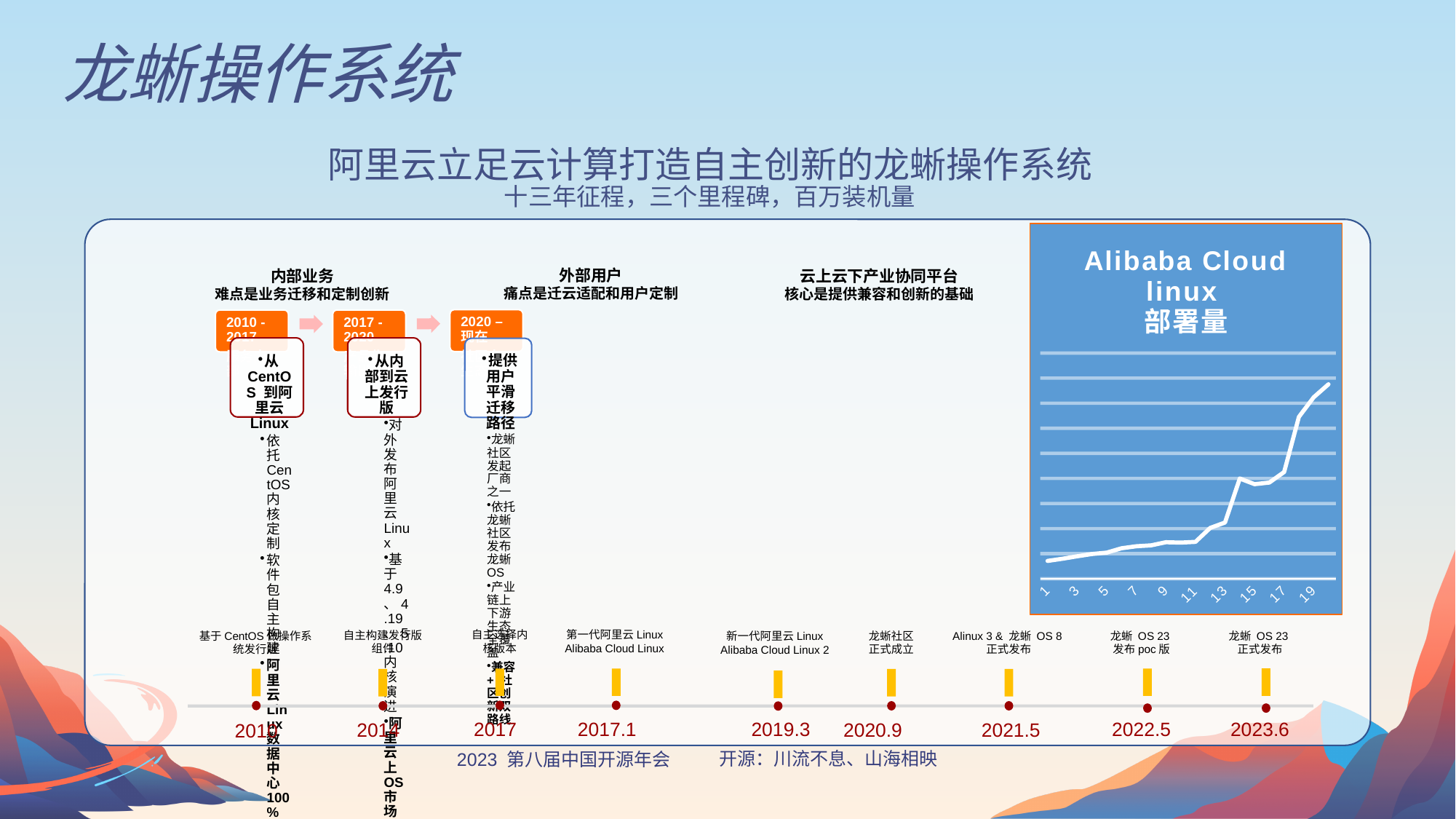

龙蜥操作系统
阿里云立足云计算打造自主创新的龙蜥操作系统
十三年征程，三个里程碑，百万装机量

### Chart: Alibaba Cloud linux
部署量

| Category | vcpu |
|---|---|
外部用户
痛点是迁云适配和用户定制
内部业务
难点是业务迁移和定制创新
云上云下产业协同平台
核心是提供兼容和创新的基础
2010 - 2017
服务内部
从 CentOS 到阿里云 Linux
依托 CentOS 内核定制
软件包自主构建
阿里云 Linux 数据中心 100% 覆盖

2017 - 2020
产品化输出
从内部到云上发行版
对外发布阿里云 Linux
基于4.9、4.19、5.10内核演进
阿里云上 OS 市场份额第1，增速远超CentOS

2020 – 现在
社区大生态
提供用户平滑迁移路径
龙蜥社区发起厂商之一
依托龙蜥社区发布龙蜥OS
产业链上下游生态全覆盖
兼容 + 社区创新双路线
自主选择内核版本
第一代阿里云Linux
Alibaba Cloud Linux
自主构建发行版组件
龙蜥 OS 23
正式发布
龙蜥社区
正式成立
Alinux 3 & 龙蜥 OS 8
正式发布
龙蜥 OS 23
发布poc版
基于CentOS做操作系统发行版
新一代阿里云Linux
Alibaba Cloud Linux 2

2017.1
2019.3
2023.6
2022.5
2017
2014
2021.5
2020.9
2010